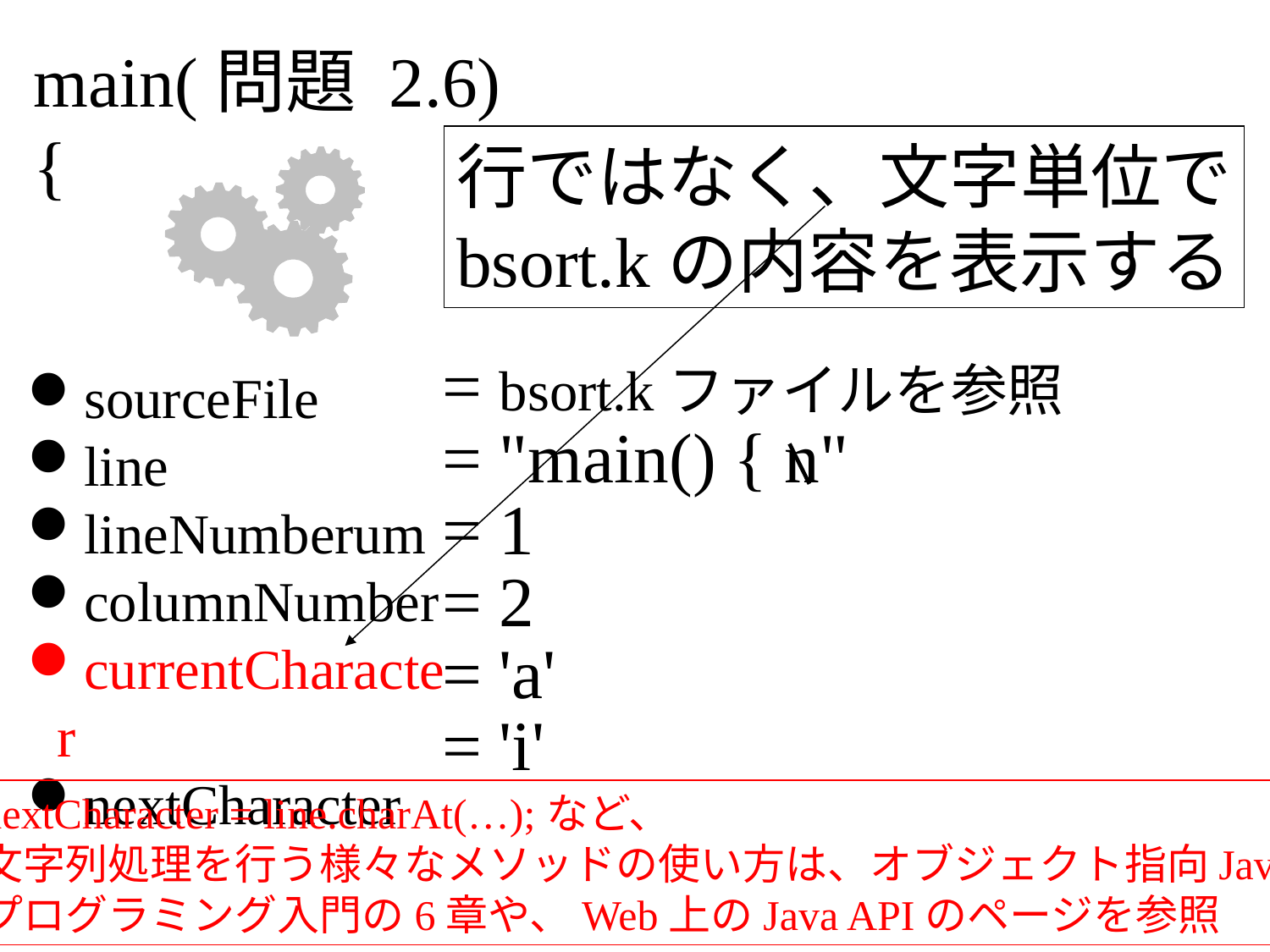

main(問題 2.6)
{
行ではなく、文字単位で
bsort.kの内容を表示する

= bsort.kファイルを参照
= "main() { n"
= 1
= 2
= 'a'
= 'i'

sourceFile
line
lineNumberum
columnNumber
currentCharacter
nextCharacter
nextCharacter = line.charAt(…);など、
文字列処理を行う様々なメソッドの使い方は、オブジェクト指向Java
プログラミング入門の6章や、Web上のJava APIのページを参照